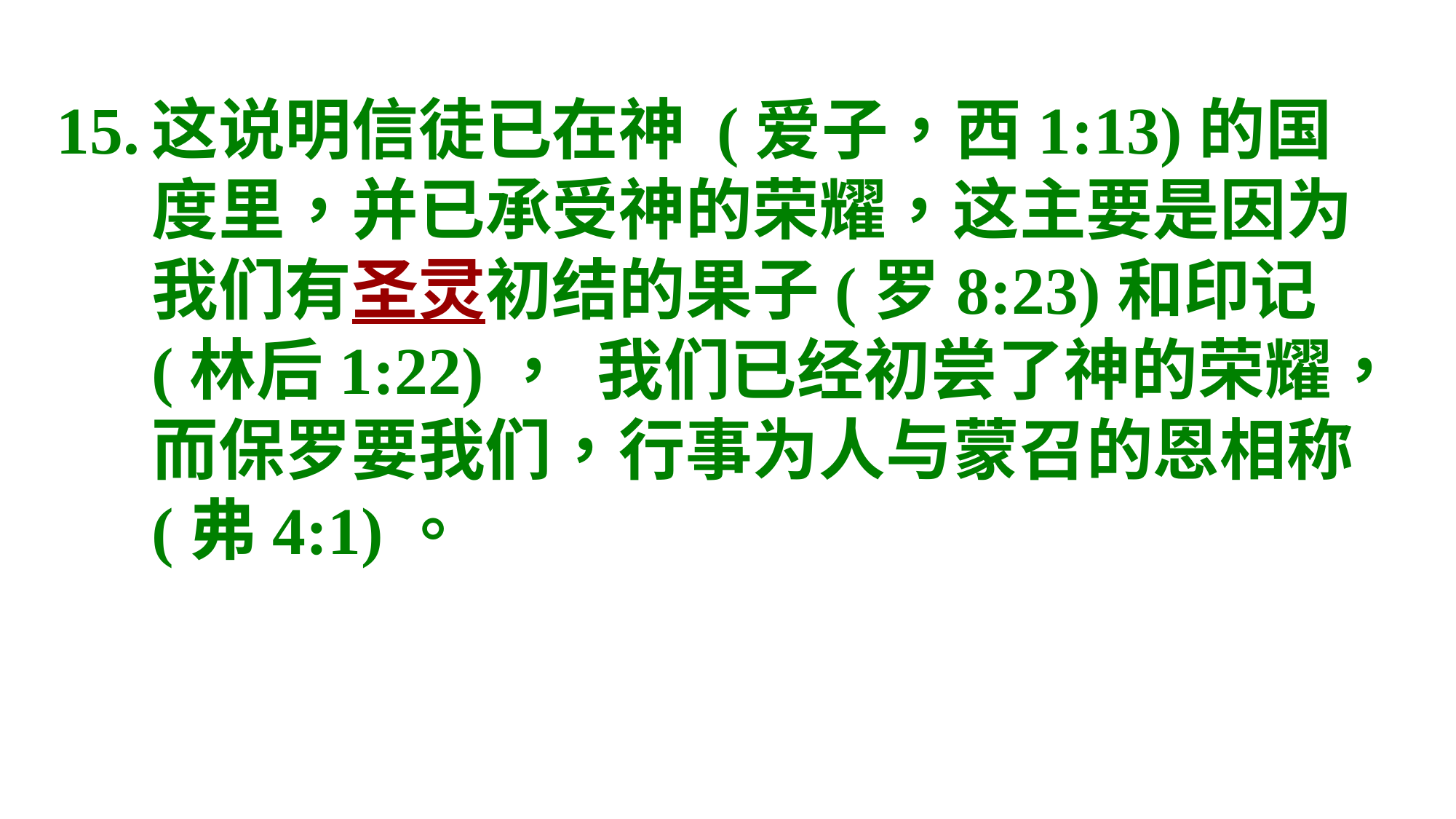

15.	这说明信徒已在神 (爱子，西1:13)的国度里，并已承受神的荣耀，这主要是因为我们有圣灵初结的果子(罗8:23)和印记 (林后1:22)，  我们已经初尝了神的荣耀，而保罗要我们，行事为人与蒙召的恩相称(弗4:1)。